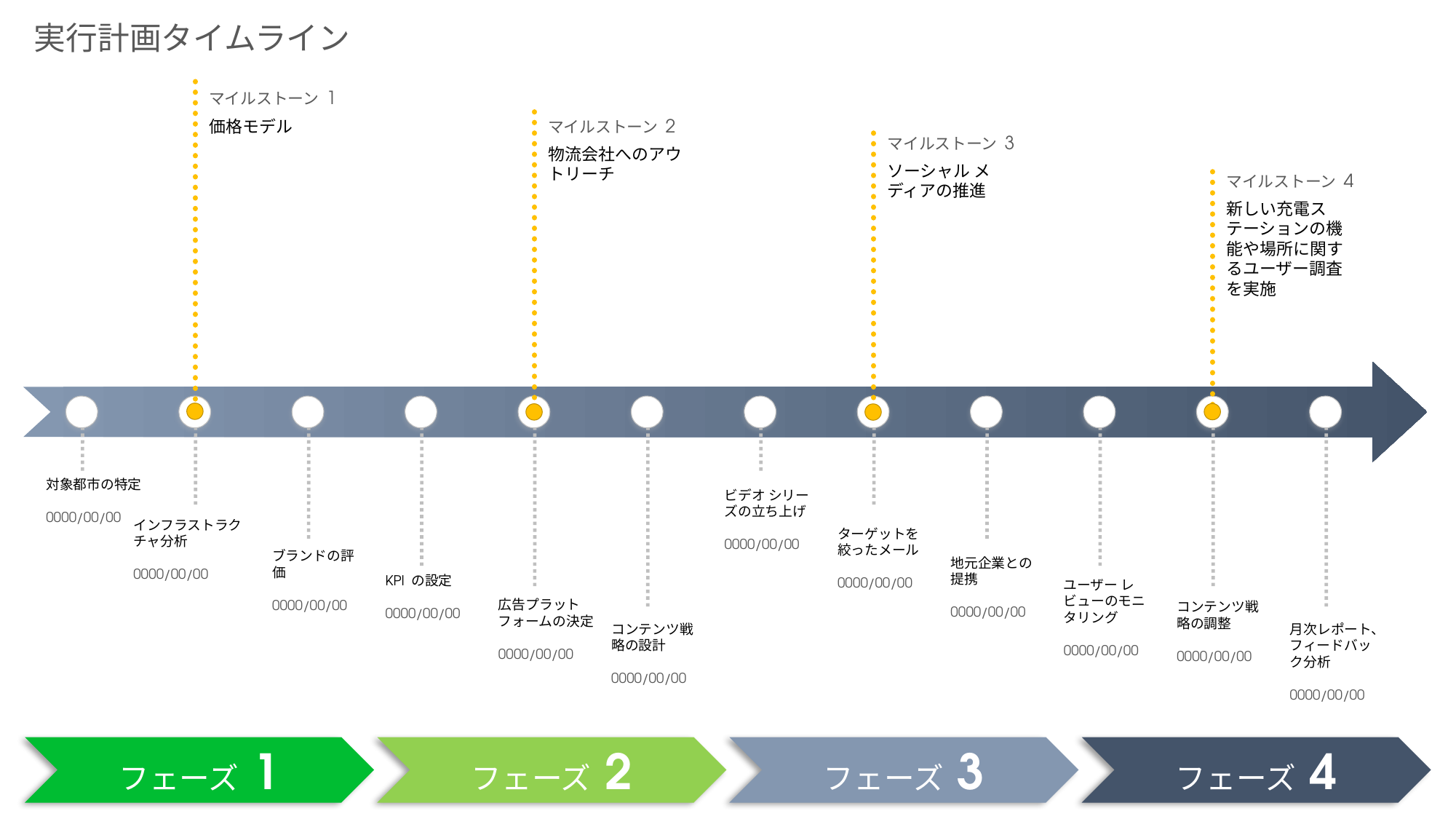

実行計画タイムライン
マイルストーン 1

価格モデル
マイルストーン 2

物流会社へのアウトリーチ
マイルストーン 3

ソーシャル メディアの推進
マイルストーン 4

新しい充電ステーションの機能や場所に関するユーザー調査を実施

対象都市の特定

0000/00/00
ビデオ シリーズの立ち上げ

0000/00/00

インフラストラクチャ分析

0000/00/00

ターゲットを絞ったメール

0000/00/00

ブランドの評価

0000/00/00

地元企業との提携

0000/00/00

KPI の設定

0000/00/00

ユーザー レビューのモニタリング

0000/00/00

広告プラットフォームの決定

0000/00/00

コンテンツ戦略の調整

0000/00/00

コンテンツ戦略の設計

0000/00/00

月次レポート、フィードバック分析

0000/00/00

フェーズ 1
フェーズ 2
フェーズ 3
フェーズ 4